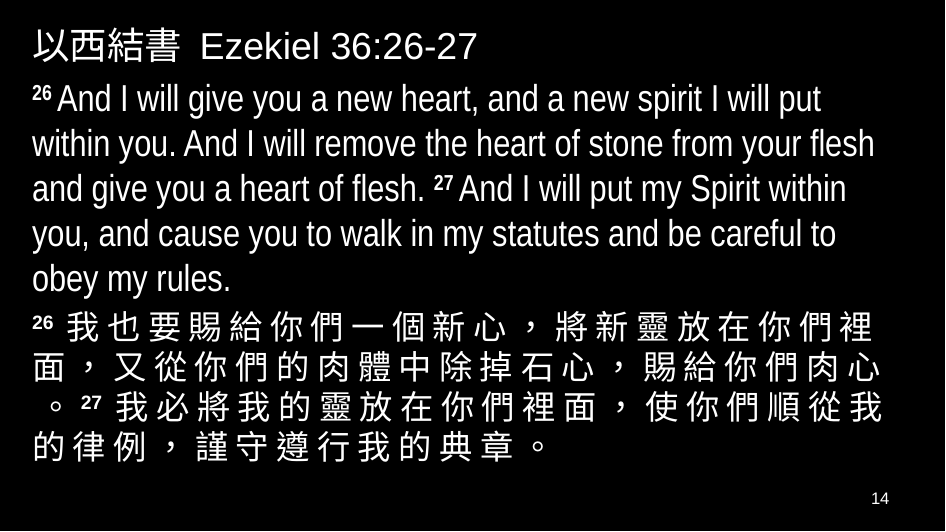

以西結書 Ezekiel 36:26-27
26 And I will give you a new heart, and a new spirit I will put within you. And I will remove the heart of stone from your flesh and give you a heart of flesh. 27 And I will put my Spirit within you, and cause you to walk in my statutes and be careful to obey my rules.
26 我 也 要 賜 給 你 們 一 個 新 心 ， 將 新 靈 放 在 你 們 裡 面 ， 又 從 你 們 的 肉 體 中 除 掉 石 心 ， 賜 給 你 們 肉 心 。27 我 必 將 我 的 靈 放 在 你 們 裡 面 ， 使 你 們 順 從 我 的 律 例 ， 謹 守 遵 行 我 的 典 章 。
14